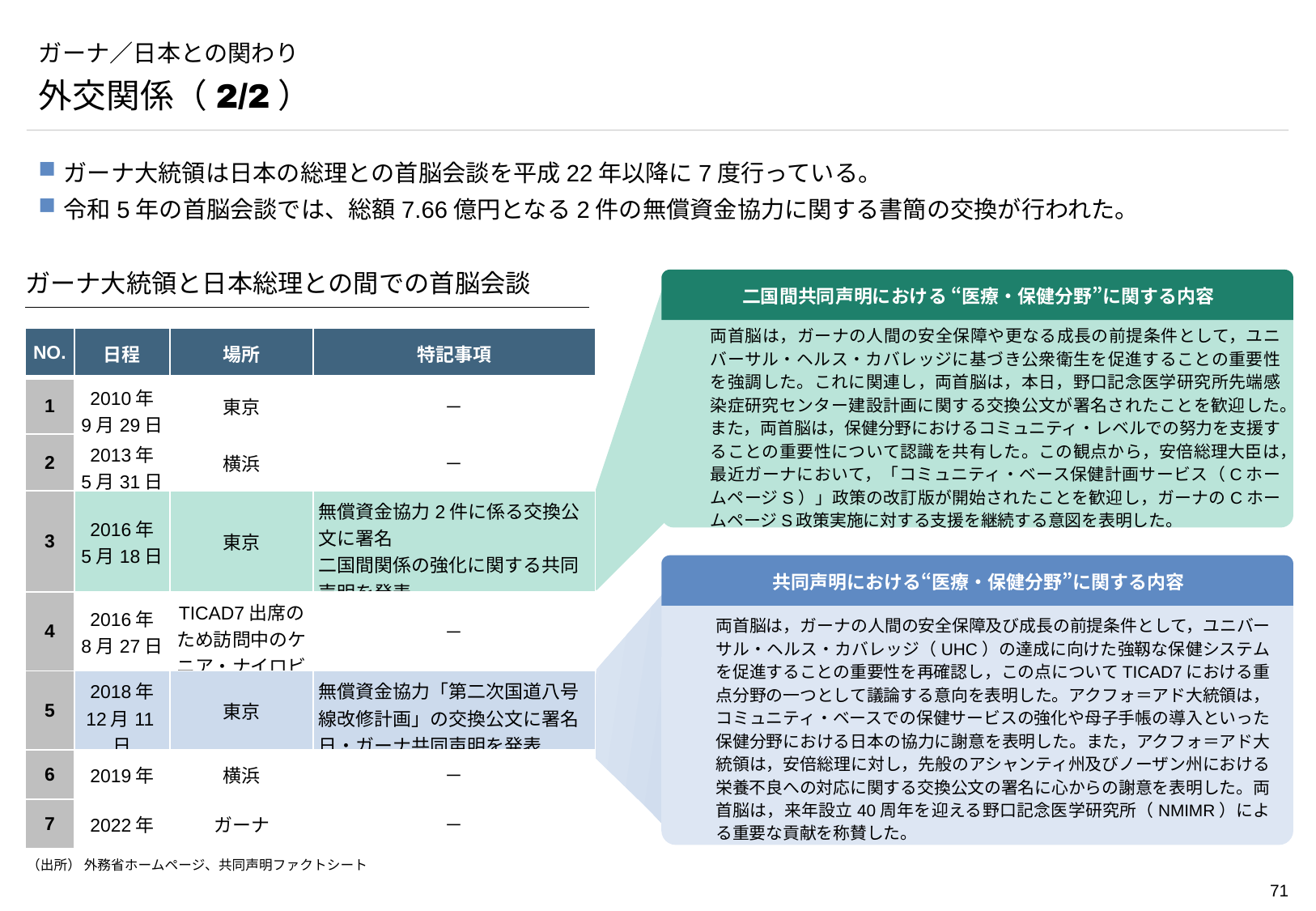

# ガーナ／日本との関わり
外交関係（2/2）
ガーナ大統領は日本の総理との首脳会談を平成22年以降に7度行っている。
令和5年の首脳会談では、総額7.66億円となる2件の無償資金協力に関する書簡の交換が行われた。
ガーナ大統領と日本総理との間での首脳会談
二国間共同声明における “医療・保健分野”に関する内容

両首脳は，ガーナの人間の安全保障や更なる成長の前提条件として，ユニバーサル・ヘルス・カバレッジに基づき公衆衛生を促進することの重要性を強調した。これに関連し，両首脳は，本日，野口記念医学研究所先端感染症研究センター建設計画に関する交換公文が署名されたことを歓迎した。また，両首脳は，保健分野におけるコミュニティ・レベルでの努力を支援することの重要性について認識を共有した。この観点から，安倍総理大臣は，最近ガーナにおいて，「コミュニティ・ベース保健計画サービス（CホームページS）」政策の改訂版が開始されたことを歓迎し，ガーナのCホームページS政策実施に対する支援を継続する意図を表明した。
| NO. | 日程 | 場所 | 特記事項 |
| --- | --- | --- | --- |
| 1 | 2010年 9月29日 | 東京 | － |
| 2 | 2013年 5月31日 | 横浜 | － |
| 3 | 2016年 5月18日 | 東京 | 無償資金協力2件に係る交換公文に署名 二国間関係の強化に関する共同声明を発表 |
| 4 | 2016年 8月27日 | TICAD7出席のため訪問中のケニア・ナイロビ | － |
| 5 | 2018年 12月11日 | 東京 | 無償資金協力「第二次国道八号線改修計画」の交換公文に署名 日・ガーナ共同声明を発表 |
| 6 | 2019年 | 横浜 | － |
| 7 | 2022年 | ガーナ | － |

共同声明における“医療・保健分野”に関する内容
両首脳は，ガーナの人間の安全保障及び成長の前提条件として，ユニバーサル・ヘルス・カバレッジ（UHC）の達成に向けた強靱な保健システムを促進することの重要性を再確認し，この点についてTICAD7における重点分野の一つとして議論する意向を表明した。アクフォ＝アド大統領は，コミュニティ・ベースでの保健サービスの強化や母子手帳の導入といった保健分野における日本の協力に謝意を表明した。また，アクフォ＝アド大統領は，安倍総理に対し，先般のアシャンティ州及びノーザン州における栄養不良への対応に関する交換公文の署名に心からの謝意を表明した。両首脳は，来年設立40周年を迎える野口記念医学研究所（NMIMR）による重要な貢献を称賛した。
（出所） 外務省ホームページ、共同声明ファクトシート